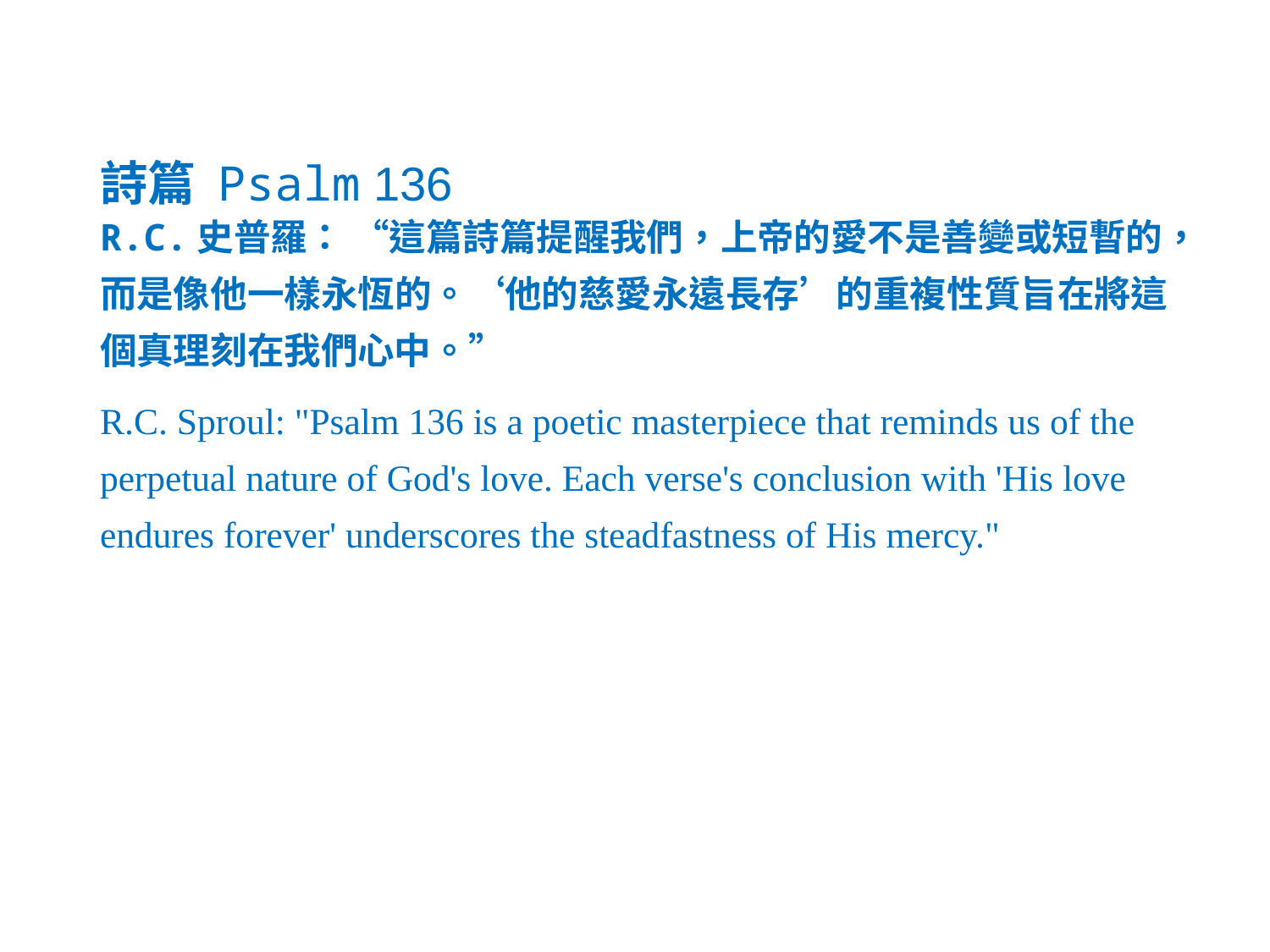

詩篇 Psalm 136
R.C.史普羅： “這篇詩篇提醒我們，上帝的愛不是善變或短暫的，而是像他一樣永恆的。‘他的慈愛永遠長存’的重複性質旨在將這個真理刻在我們心中。”
R.C. Sproul: "Psalm 136 is a poetic masterpiece that reminds us of the perpetual nature of God's love. Each verse's conclusion with 'His love endures forever' underscores the steadfastness of His mercy."